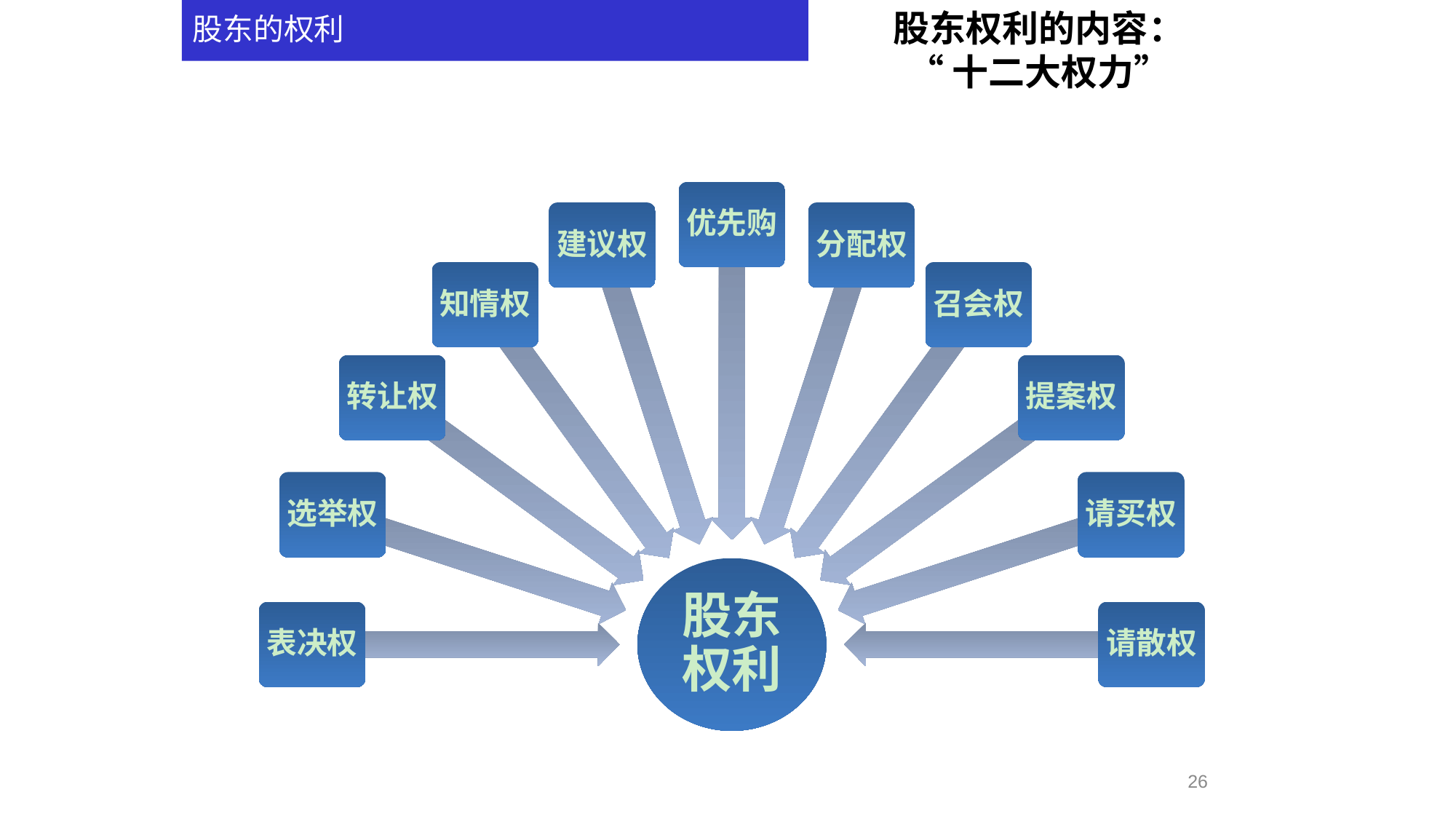

# 股东的权利
股东权利的内容：
“十二大权力”

优先购

建议权
分配权

知情权
召会权

转让权
提案权

选举权
请买权

股东权利

表决权
请散权

26